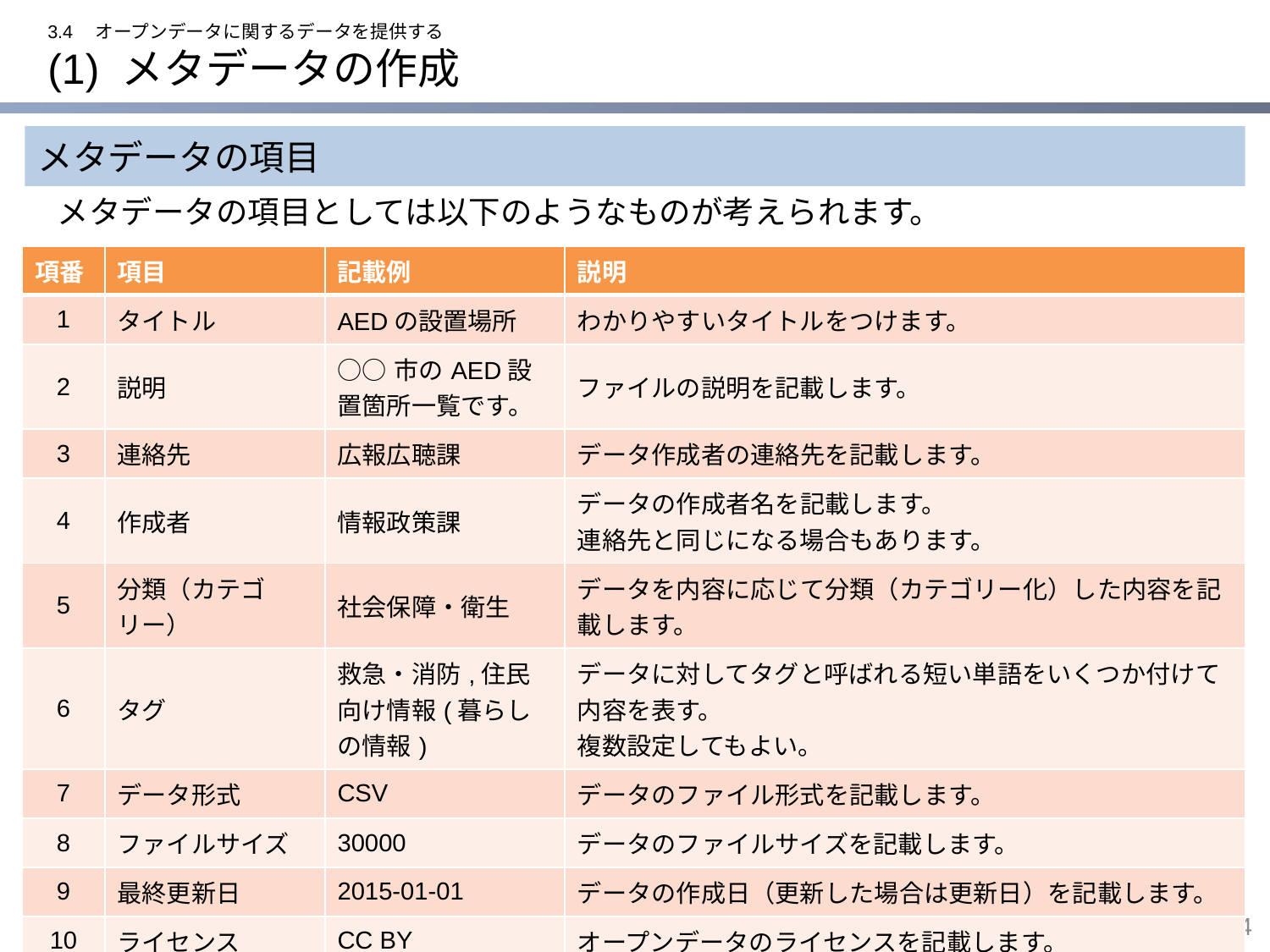

3.4　オープンデータに関するデータを提供する
# (1) メタデータの作成
メタデータの項目
メタデータの項目としては以下のようなものが考えられます。
| 項番 | 項目 | 記載例 | 説明 |
| --- | --- | --- | --- |
| 1 | タイトル | AEDの設置場所 | わかりやすいタイトルをつけます。 |
| 2 | 説明 | ○○市のAED設置箇所一覧です。 | ファイルの説明を記載します。 |
| 3 | 連絡先 | 広報広聴課 | データ作成者の連絡先を記載します。 |
| 4 | 作成者 | 情報政策課 | データの作成者名を記載します。 連絡先と同じになる場合もあります。 |
| 5 | 分類（カテゴリー） | 社会保障・衛生 | データを内容に応じて分類（カテゴリー化）した内容を記載します。 |
| 6 | タグ | 救急・消防,住民向け情報(暮らしの情報) | データに対してタグと呼ばれる短い単語をいくつか付けて内容を表す。 複数設定してもよい。 |
| 7 | データ形式 | CSV | データのファイル形式を記載します。 |
| 8 | ファイルサイズ | 30000 | データのファイルサイズを記載します。 |
| 9 | 最終更新日 | 2015-01-01 | データの作成日（更新した場合は更新日）を記載します。 |
| 10 | ライセンス | CC BY | オープンデータのライセンスを記載します。 |
84